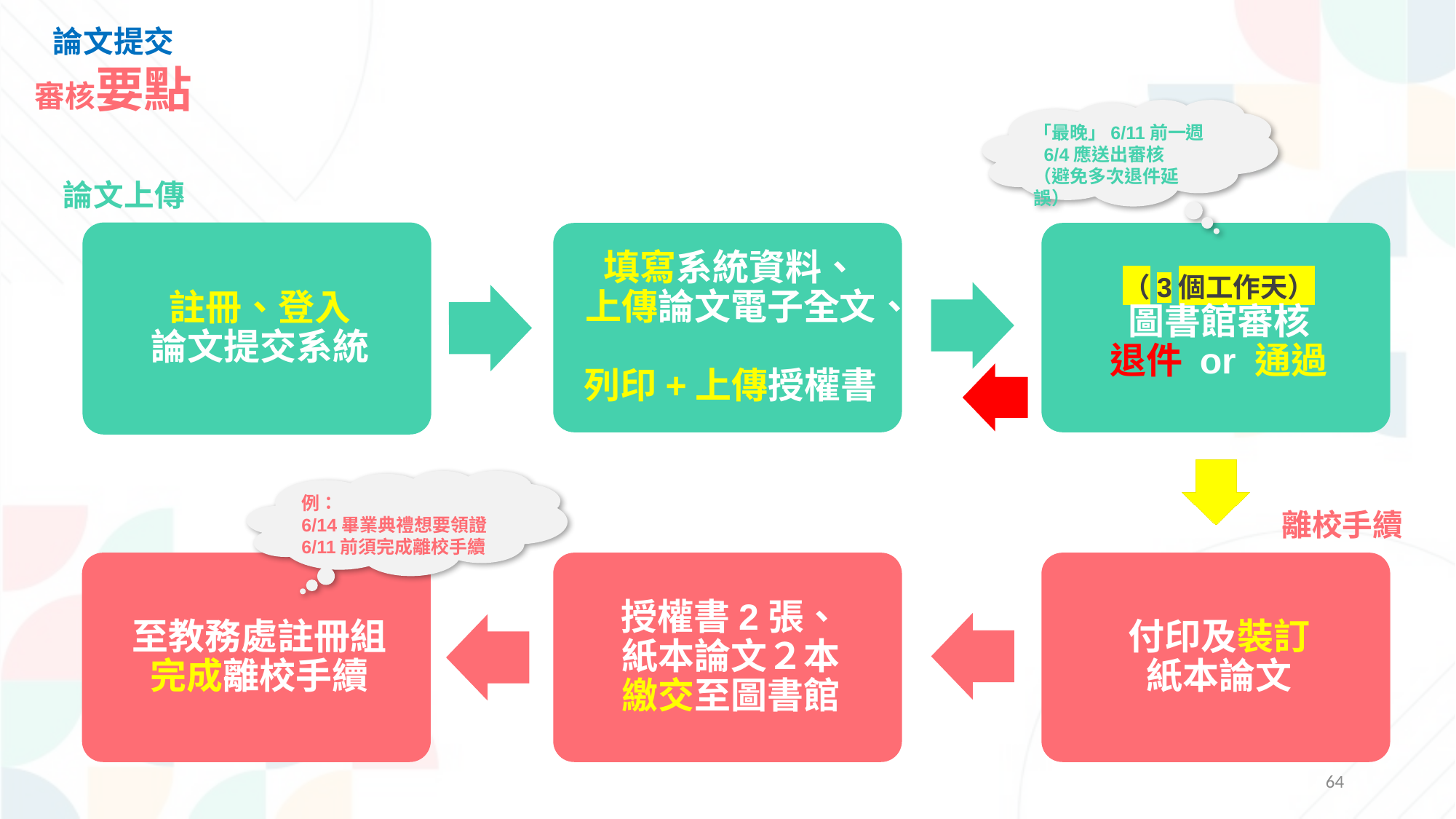

論文提交
審核要點
「最晚」6/11前一週
  6/4應送出審核
（避免多次退件延誤）
註冊、登入
論文提交系統

填寫系統資料、
上傳論文電子全文、
列印+上傳授權書

（3個工作天）
圖書館審核
退件 or 通過

付印及裝訂
紙本論文

授權書2張、
紙本論文２本
繳交至圖書館

至教務處註冊組
完成離校手續
論文上傳

2

例：
6/14畢業典禮想要領證
6/11前須完成離校手續

離校手續
64